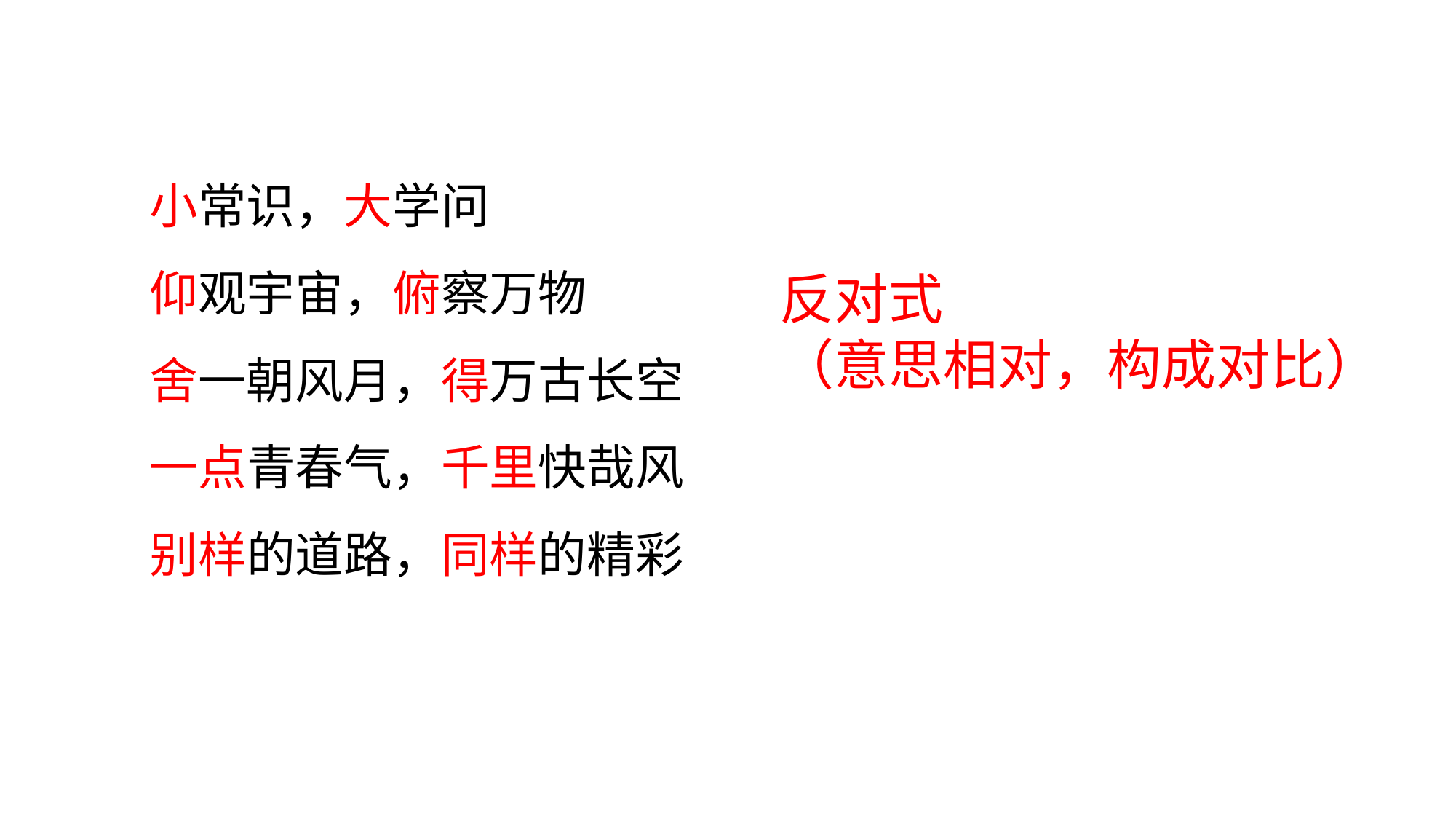

小常识，大学问
仰观宇宙，俯察万物
舍一朝风月，得万古长空
一点青春气，千里快哉风
别样的道路，同样的精彩
反对式
（意思相对，构成对比）